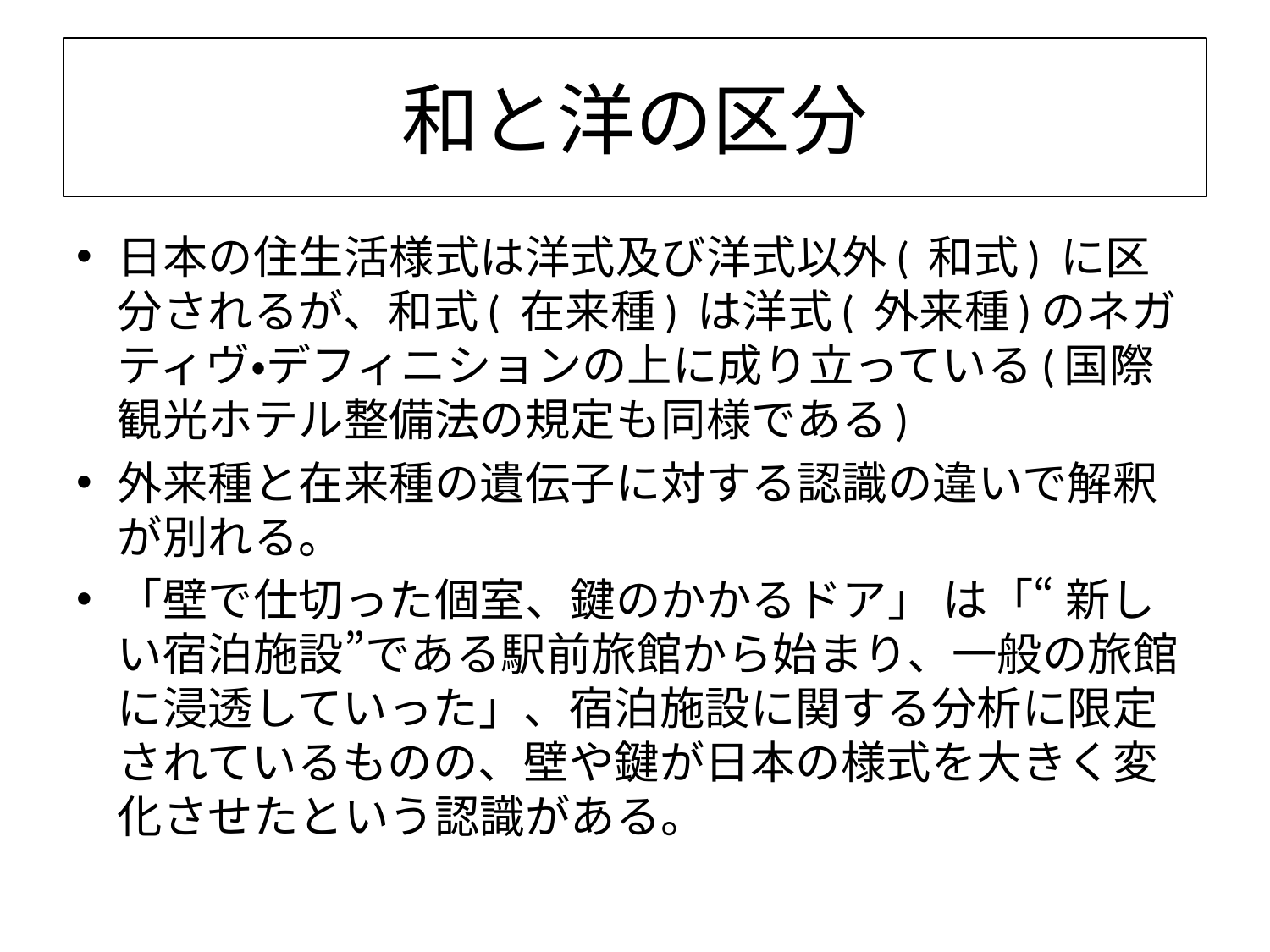

# 和と洋の区分
日本の住生活様式は洋式及び洋式以外( 和式) に区分されるが、和式( 在来種) は洋式( 外来種)のネガティヴ・デフィニションの上に成り立っている(国際観光ホテル整備法の規定も同様である)
外来種と在来種の遺伝子に対する認識の違いで解釈が別れる。
「壁で仕切った個室、鍵のかかるドア」 は「“ 新しい宿泊施設”である駅前旅館から始まり、一般の旅館に浸透していった」、宿泊施設に関する分析に限定されているものの、壁や鍵が日本の様式を大きく変化させたという認識がある。